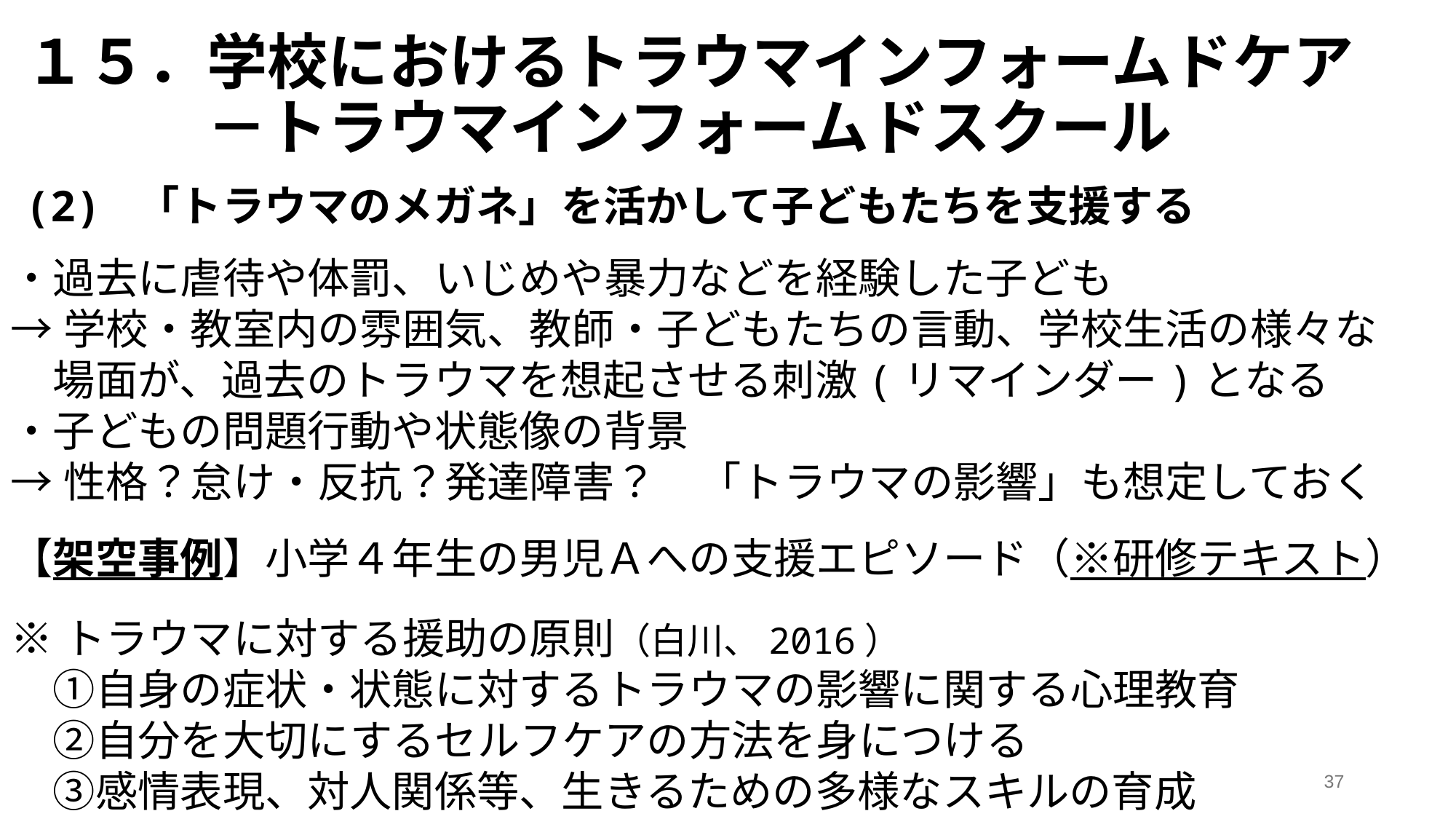

# １５．学校におけるトラウマインフォームドケア 　　　－トラウマインフォームドスクール
(2) 「トラウマのメガネ」を活かして子どもたちを支援する
・過去に虐待や体罰、いじめや暴力などを経験した子ども
→学校・教室内の雰囲気、教師・子どもたちの言動、学校生活の様々な
　場面が、過去のトラウマを想起させる刺激(リマインダー)となる
・子どもの問題行動や状態像の背景
→性格？怠け・反抗？発達障害？　「トラウマの影響」も想定しておく

【架空事例】小学４年生の男児Ａへの支援エピソード（※研修テキスト）

※トラウマに対する援助の原則（白川、2016）
　①自身の症状・状態に対するトラウマの影響に関する心理教育
　②自分を大切にするセルフケアの方法を身につける
　③感情表現、対人関係等、生きるための多様なスキルの育成
37